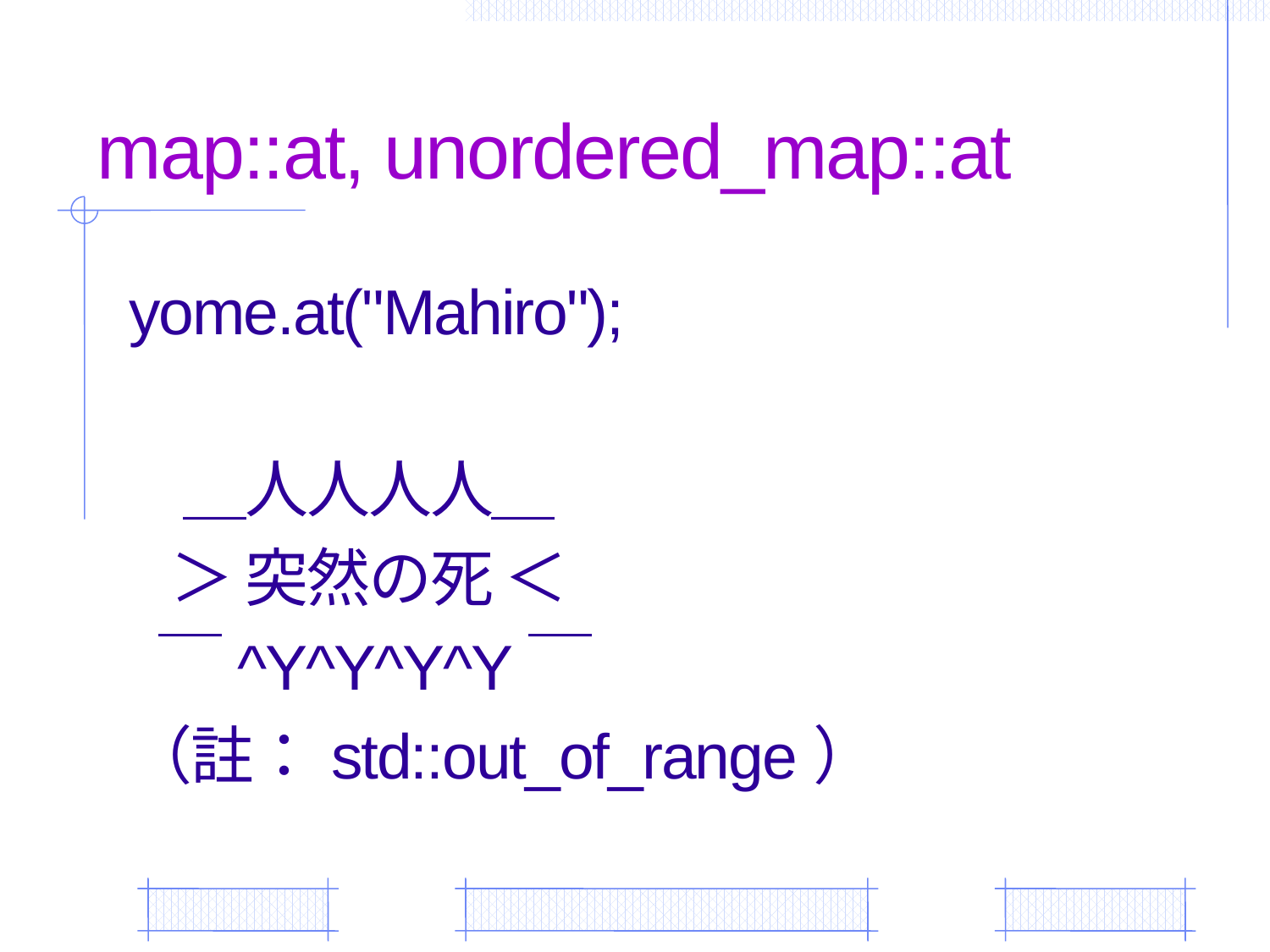

# map::at, unordered_map::at
yome.at("Mahiro");

   ＿人人人人＿
  ＞ 突然の死 ＜
 ￣^Y^Y^Y^Y￣
（註：std::out_of_range）